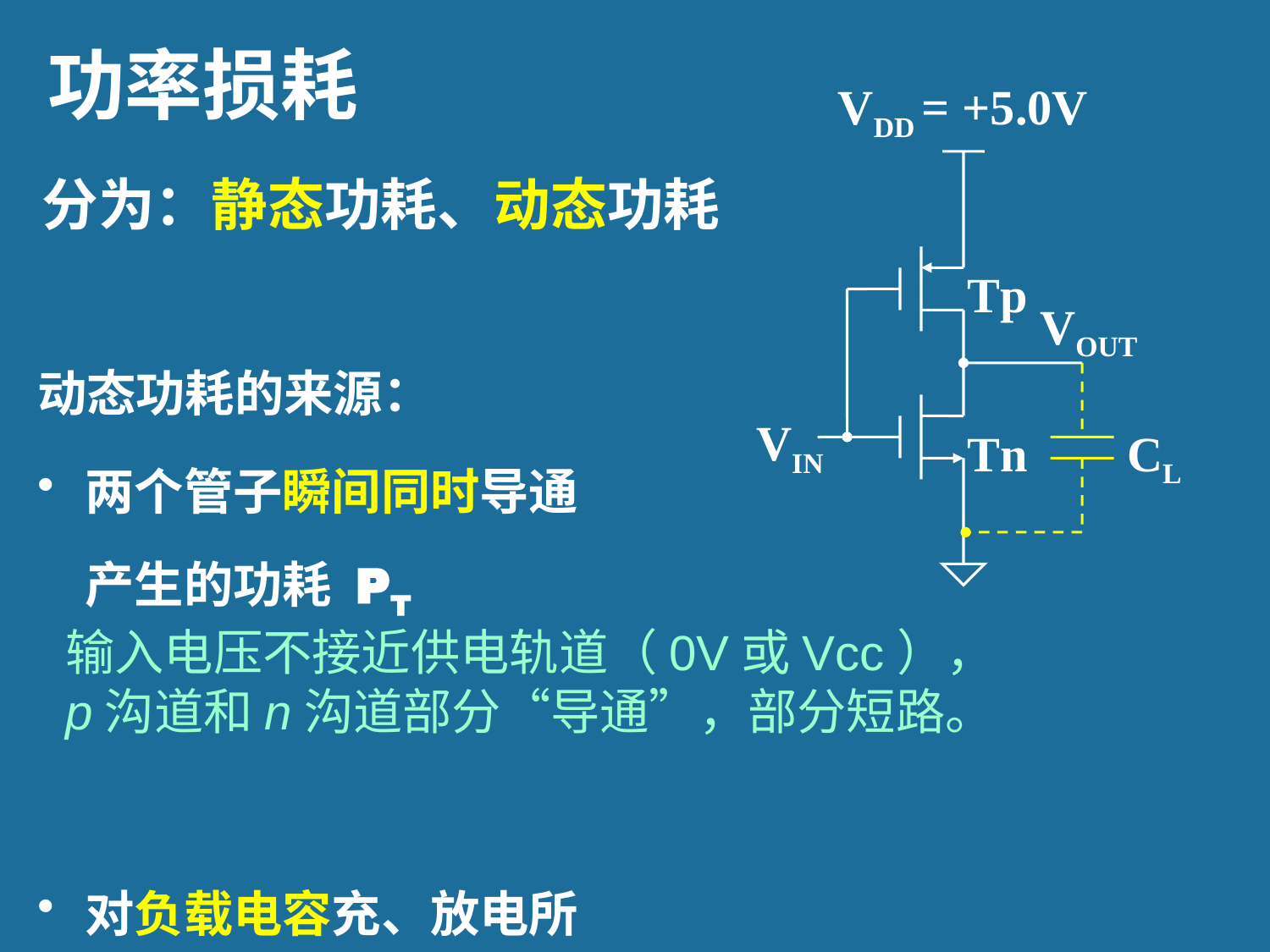

# 功率损耗
VDD = +5.0V

Tp

VOUT

VIN
Tn

分为：静态功耗、动态功耗
动态功耗的来源：
两个管子瞬间同时导通产生的功耗 PT

对负载电容充、放电所产生的功耗 PL

CL

输入电压不接近供电轨道（0V或Vcc），
p沟道和n沟道部分“导通”，部分短路。
50